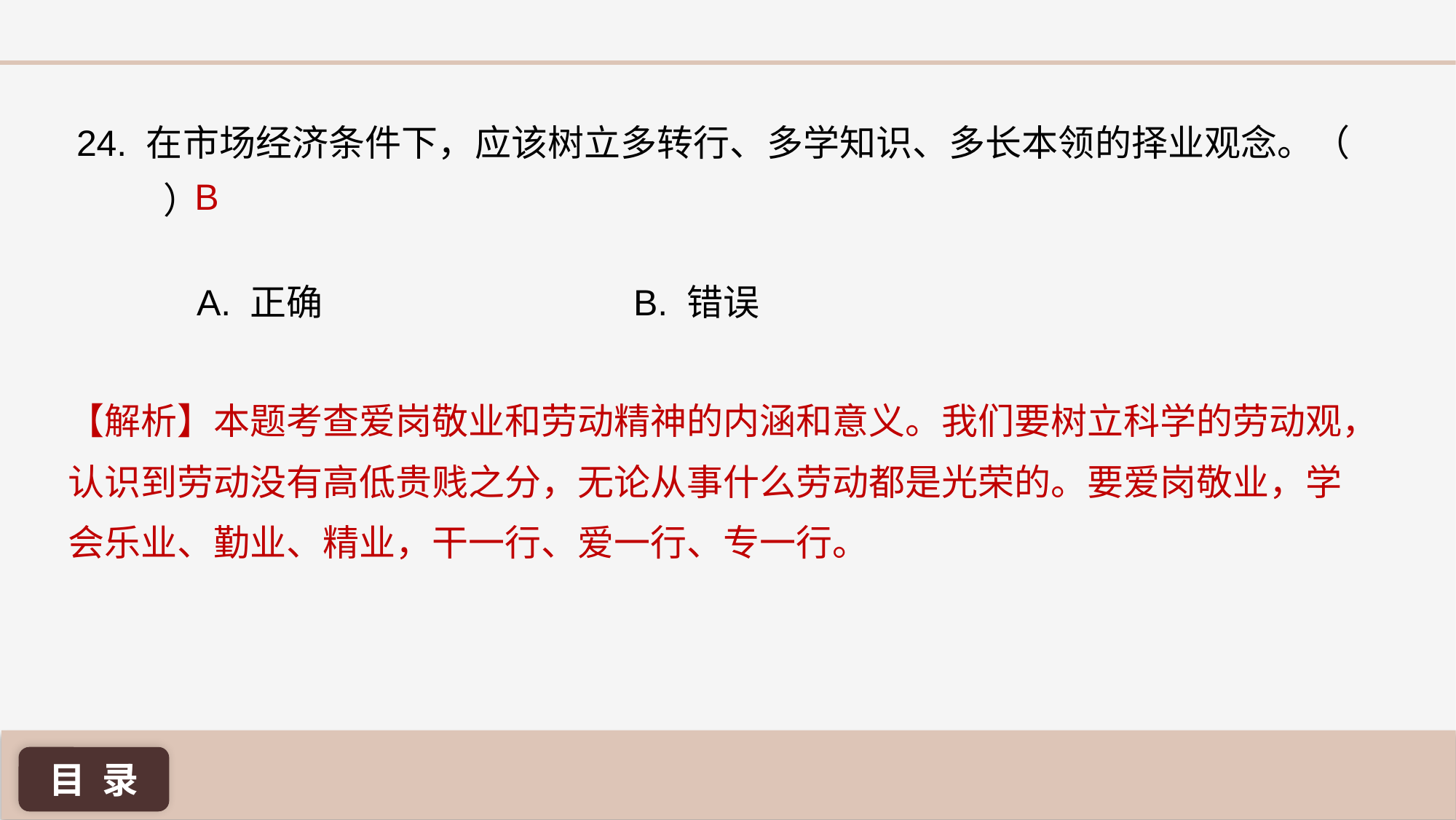

24. 在市场经济条件下，应该树立多转行、多学知识、多长本领的择业观念。（        ）
B
A. 正确 			B. 错误
【解析】本题考查爱岗敬业和劳动精神的内涵和意义。我们要树立科学的劳动观，认识到劳动没有高低贵贱之分，无论从事什么劳动都是光荣的。要爱岗敬业，学会乐业、勤业、精业，干一行、爱一行、专一行。